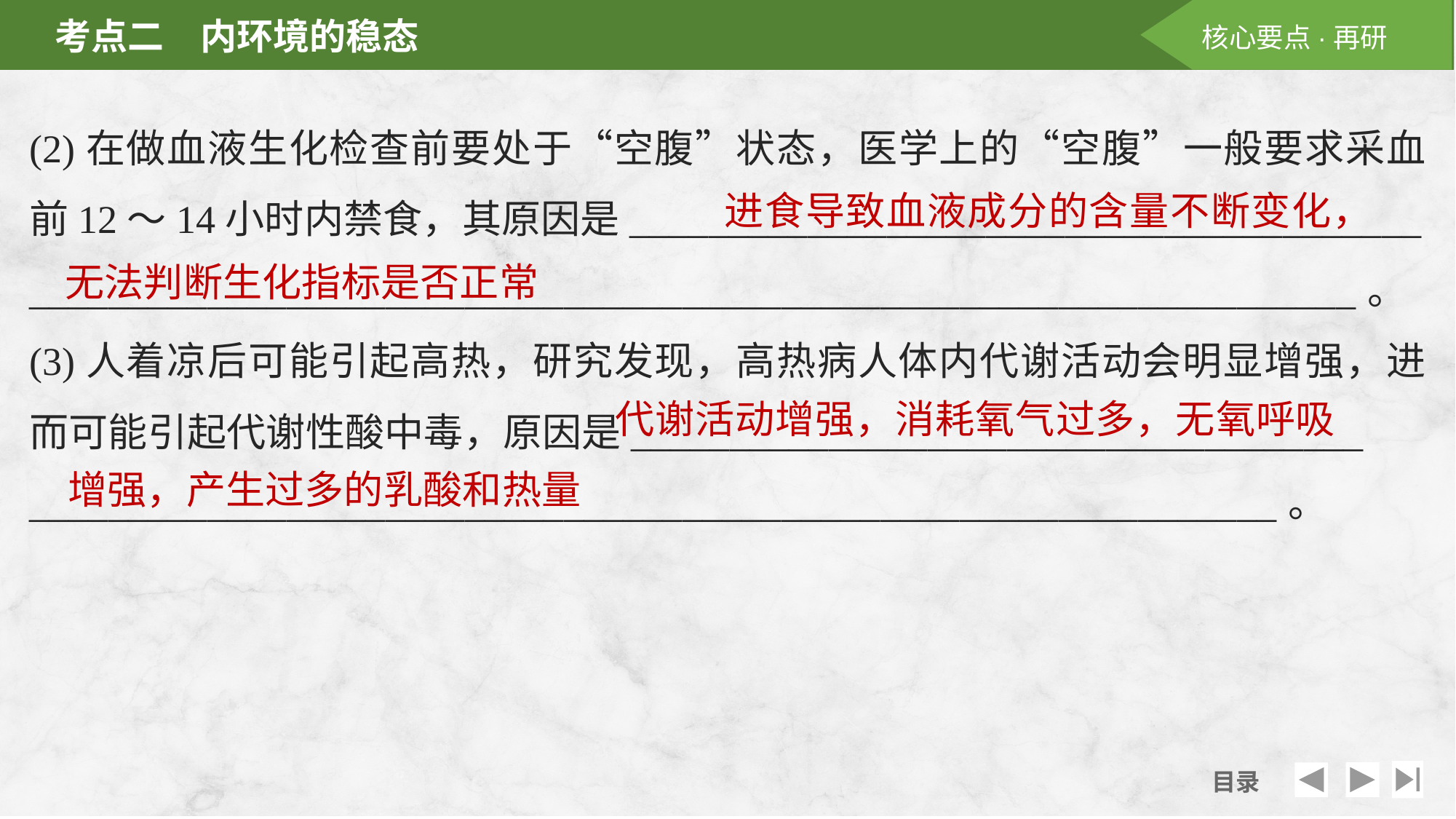

(2)在做血液生化检查前要处于“空腹”状态，医学上的“空腹”一般要求采血前12～14小时内禁食，其原因是________________________________________
___________________________________________________________________。
(3)人着凉后可能引起高热，研究发现，高热病人体内代谢活动会明显增强，进而可能引起代谢性酸中毒，原因是_____________________________________
_______________________________________________________________。
				进食导致血液成分的含量不断变化，无法判断生化指标是否正常
			代谢活动增强，消耗氧气过多，无氧呼吸增强，产生过多的乳酸和热量